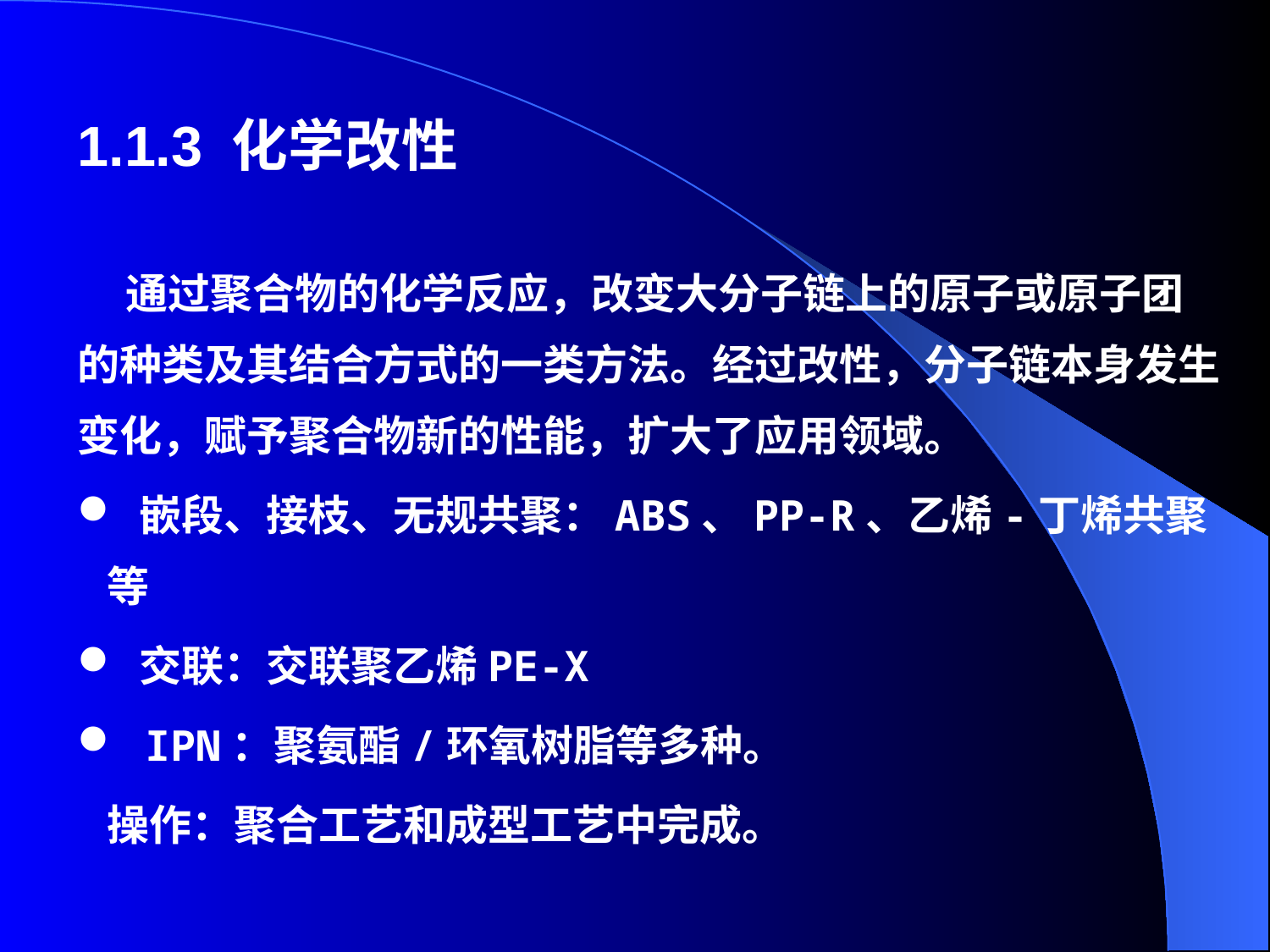

1.1.3 化学改性

    通过聚合物的化学反应，改变大分子链上的原子或原子团的种类及其结合方式的一类方法。经过改性，分子链本身发生变化，赋予聚合物新的性能，扩大了应用领域。
 嵌段、接枝、无规共聚：ABS、PP-R、乙烯-丁烯共聚等
 交联：交联聚乙烯PE-X
 IPN：聚氨酯/环氧树脂等多种。
  操作：聚合工艺和成型工艺中完成。